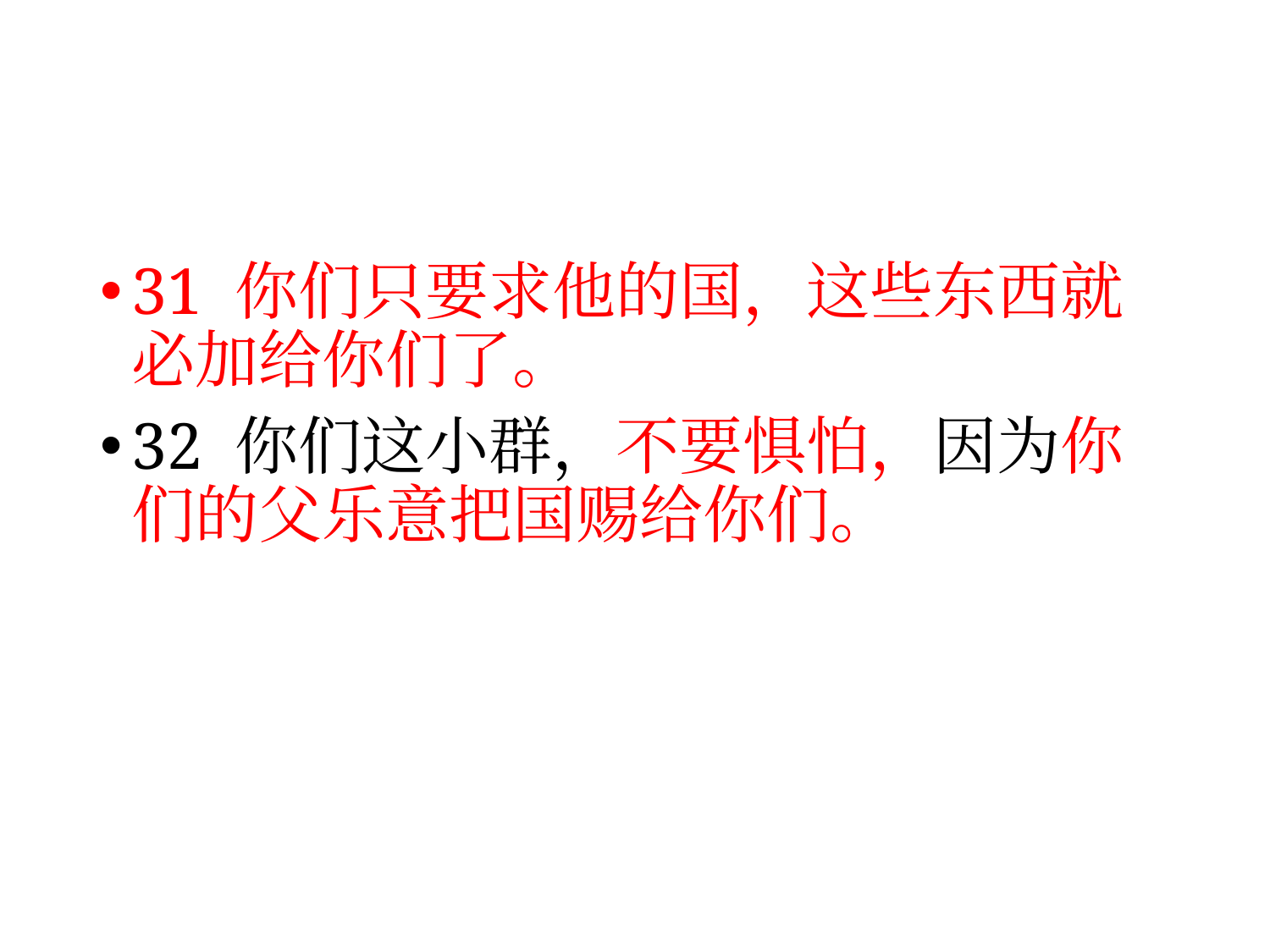

#
31 你们只要求他的国，这些东西就必加给你们了。
32 你们这小群，不要惧怕，因为你们的父乐意把国赐给你们。